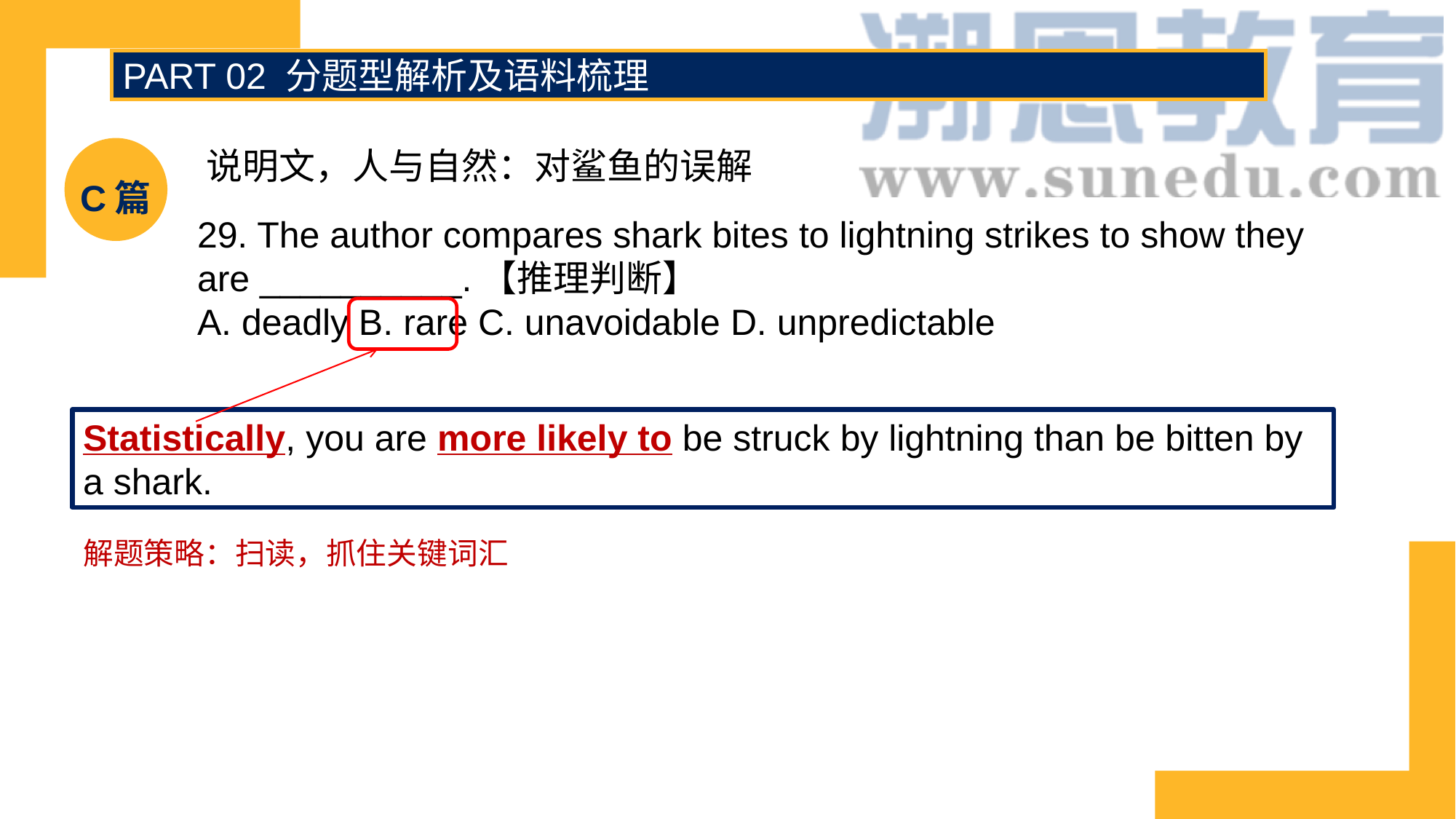

PART 02 分题型解析及语料梳理

说明文，人与自然：对鲨鱼的误解
C篇
29. The author compares shark bites to lightning strikes to show they are __________.【推理判断】
A. deadly B. rare C. unavoidable D. unpredictable

Statistically, you are more likely to be struck by lightning than be bitten by a shark.
解题策略：扫读，抓住关键词汇